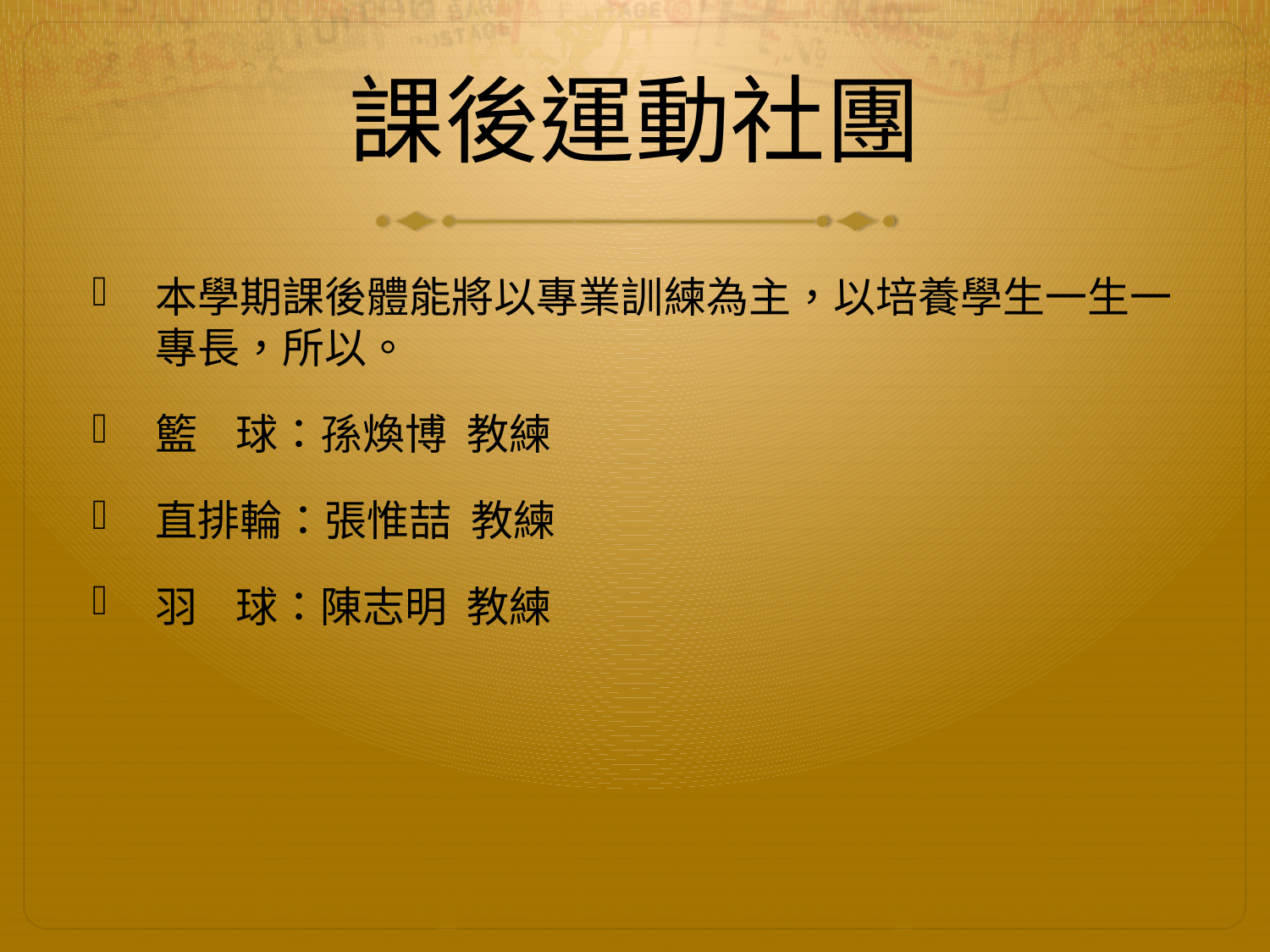

# 課後運動社團
本學期課後體能將以專業訓練為主，以培養學生一生一專長，所以。
籃    球：孫煥博  教練
直排輪：張惟喆  教練
羽    球：陳志明  教練